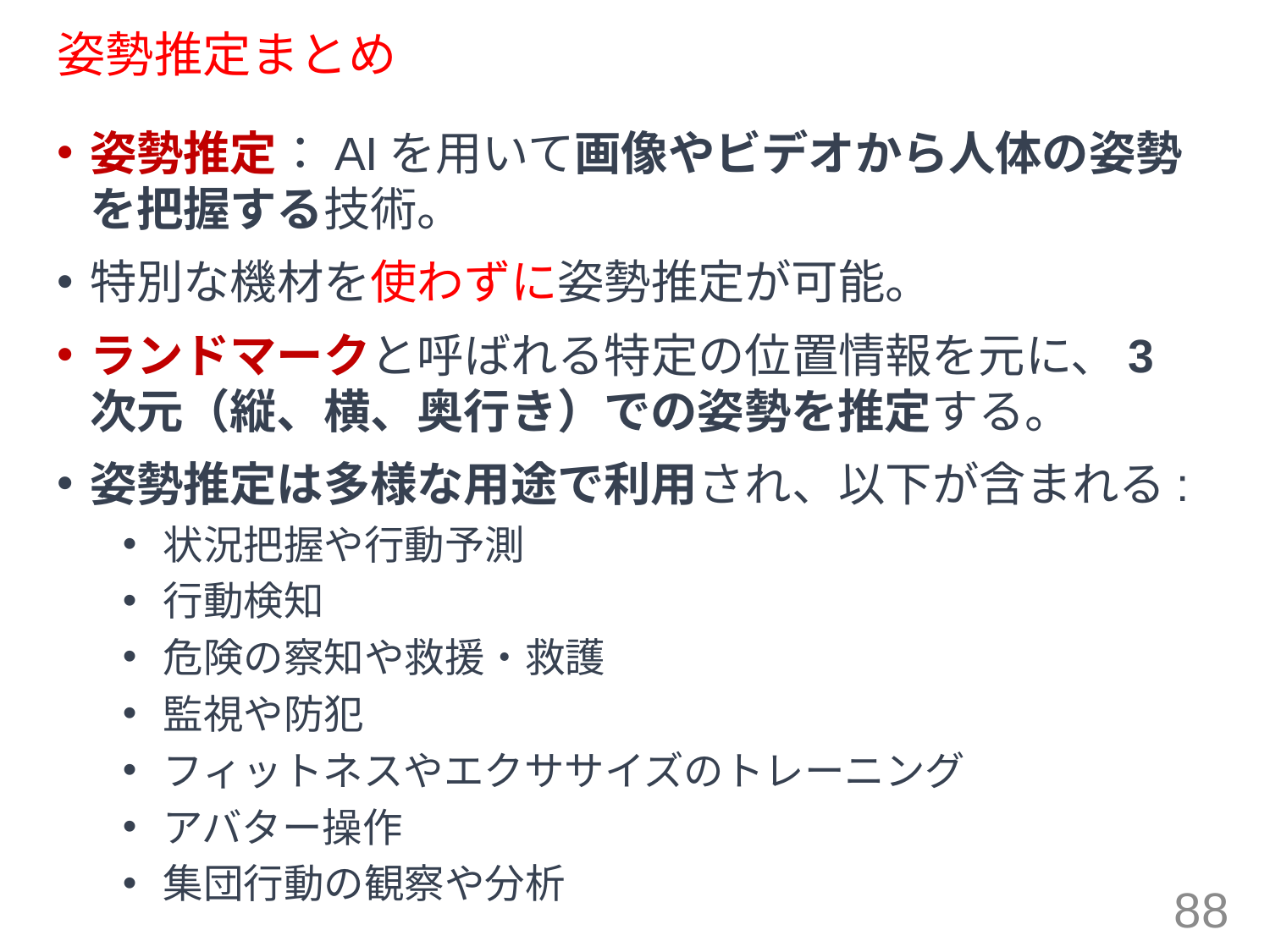

# 姿勢推定まとめ
姿勢推定：AIを用いて画像やビデオから人体の姿勢を把握する技術。
特別な機材を使わずに姿勢推定が可能。
ランドマークと呼ばれる特定の位置情報を元に、3次元（縦、横、奥行き）での姿勢を推定する。
姿勢推定は多様な用途で利用され、以下が含まれる:
状況把握や行動予測
行動検知
危険の察知や救援・救護
監視や防犯
フィットネスやエクササイズのトレーニング
アバター操作
集団行動の観察や分析

88